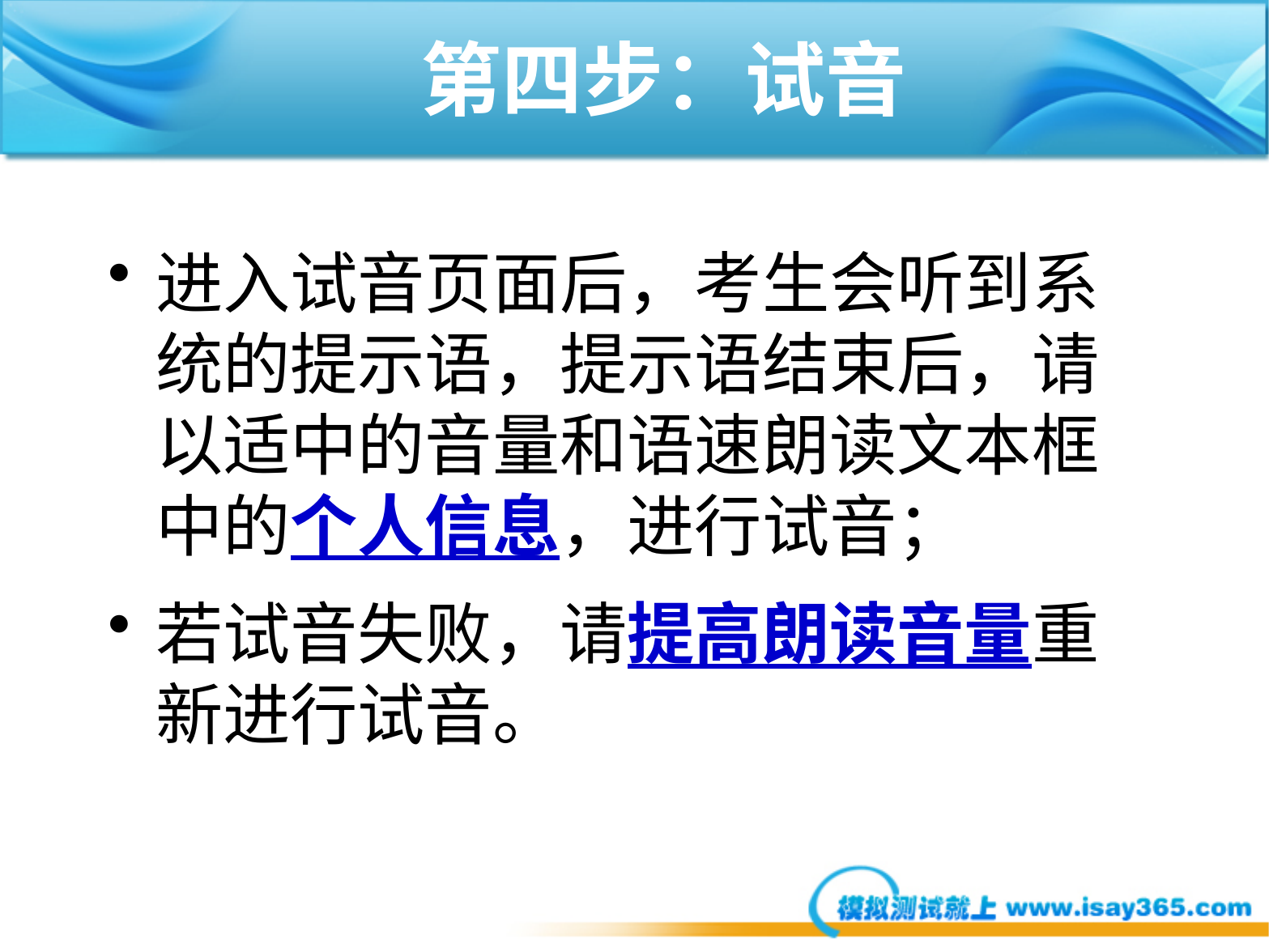

# 第四步：试音
进入试音页面后，考生会听到系统的提示语，提示语结束后，请以适中的音量和语速朗读文本框中的个人信息，进行试音；
若试音失败，请提高朗读音量重新进行试音。